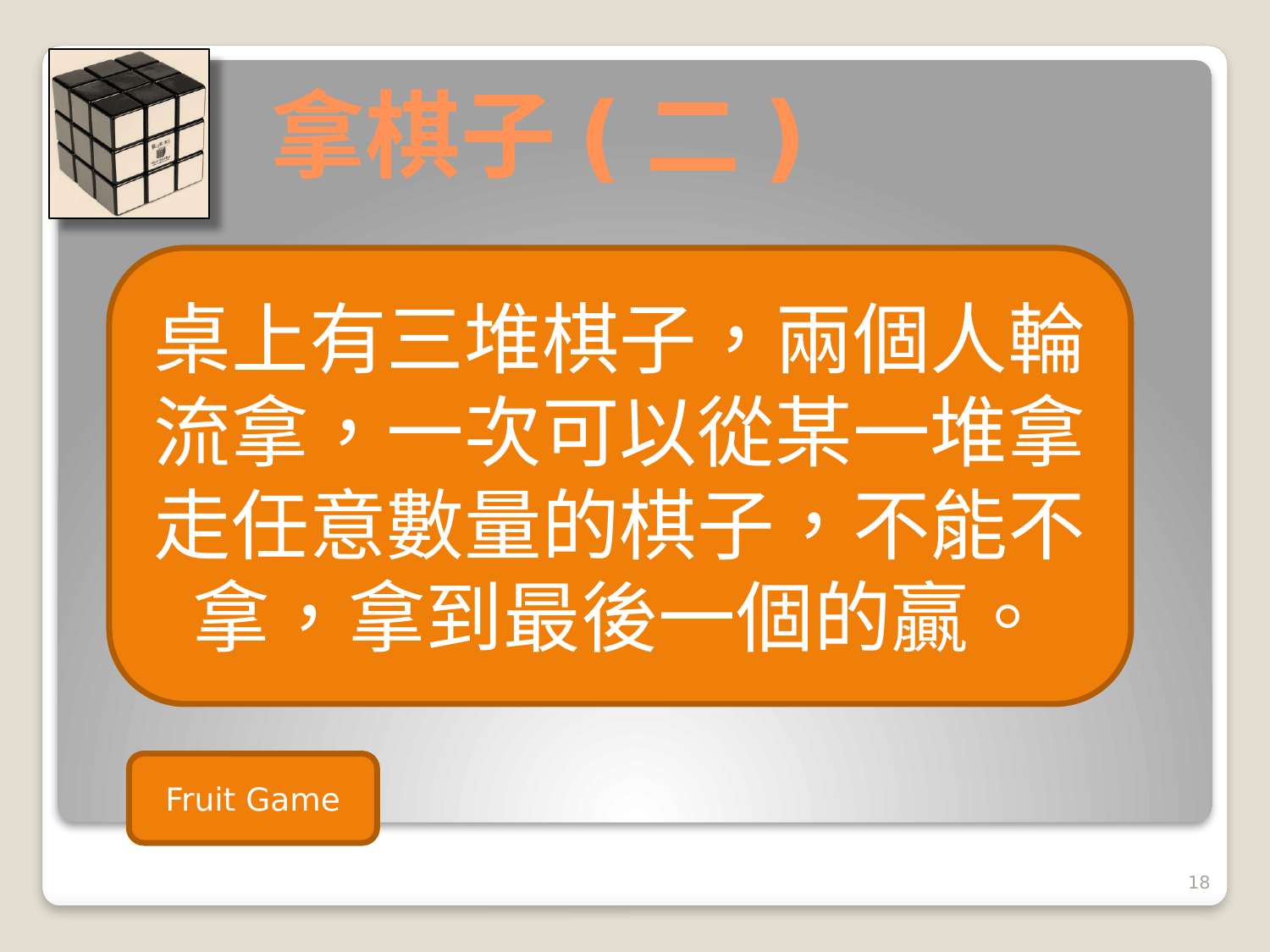

# 拿棋子(二)

桌上有三堆棋子，兩個人輪流拿，一次可以從某一堆拿走任意數量的棋子，不能不拿，拿到最後一個的贏。
Fruit Game
18